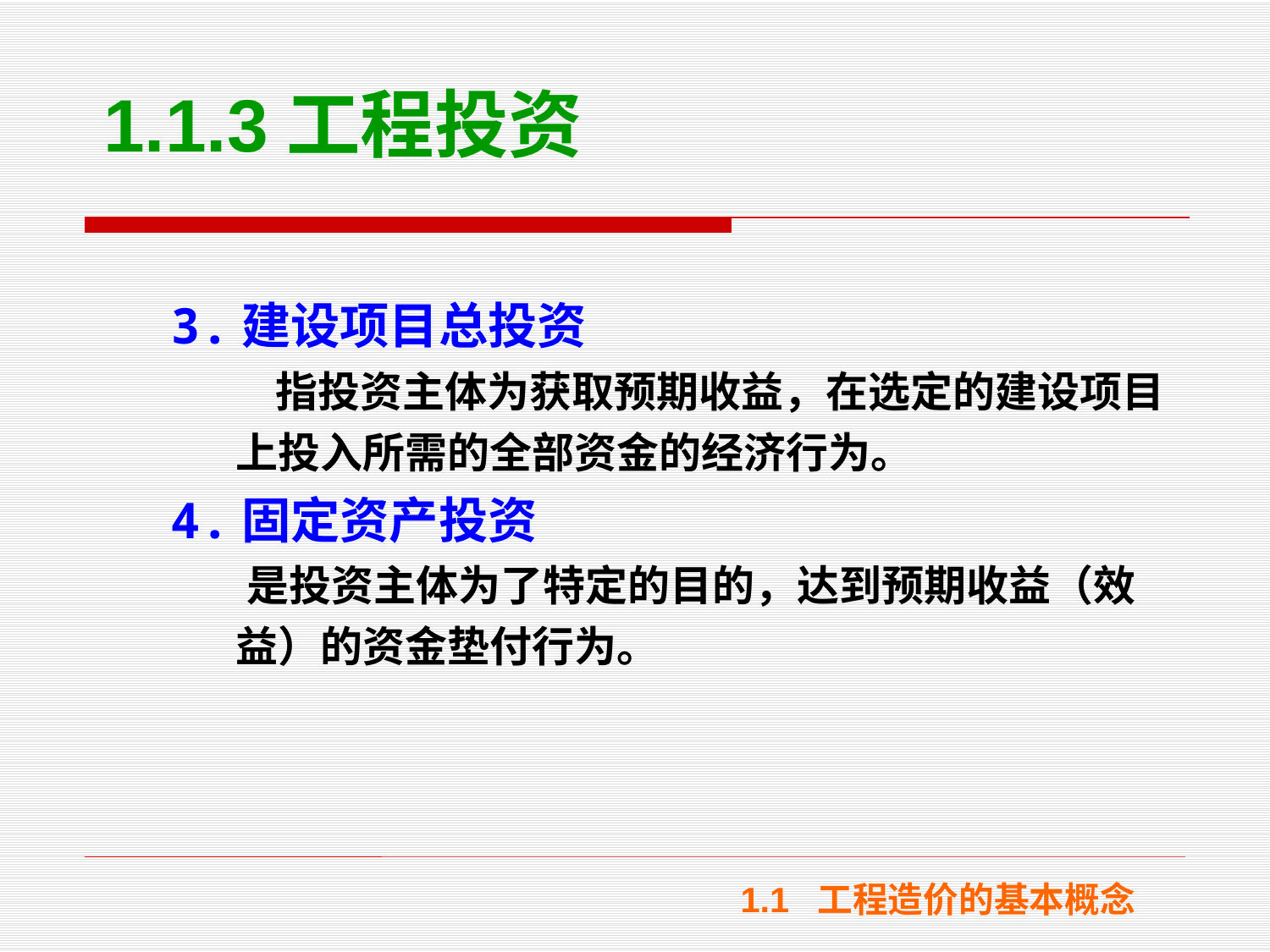

# 1.1.3工程投资
3.建设项目总投资
          指投资主体为获取预期收益，在选定的建设项目上投入所需的全部资金的经济行为。
4.固定资产投资
       是投资主体为了特定的目的，达到预期收益（效益）的资金垫付行为。

1.1  工程造价的基本概念